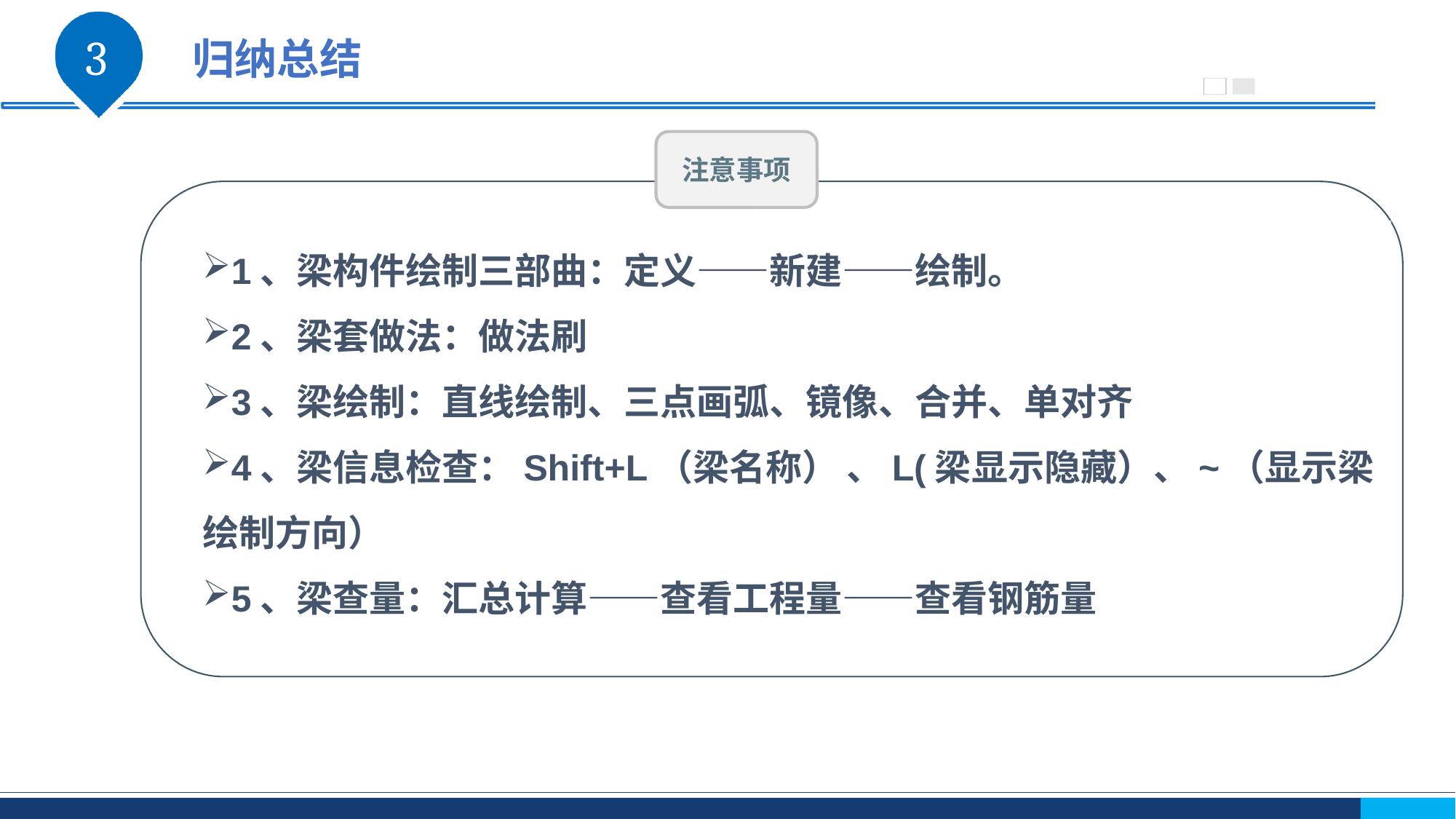

注意事项

1、梁构件绘制三部曲：定义——新建——绘制。
2、梁套做法：做法刷
3、梁绘制：直线绘制、三点画弧、镜像、合并、单对齐
4、梁信息检查：Shift+L（梁名称） 、L(梁显示隐藏）、~（显示梁绘制方向）
5、梁查量：汇总计算——查看工程量——查看钢筋量